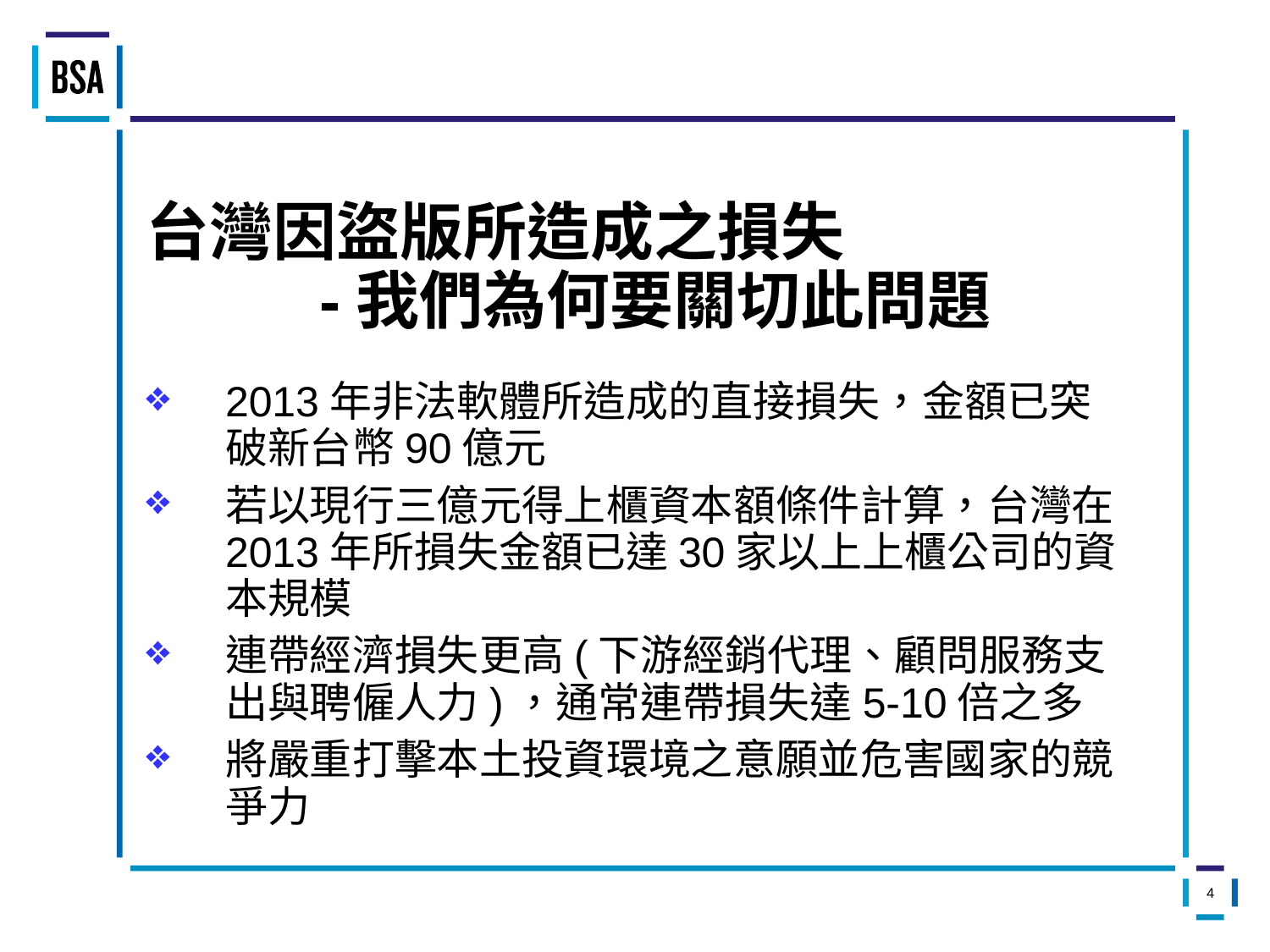

# 台灣因盜版所造成之損失 -我們為何要關切此問題
2013年非法軟體所造成的直接損失，金額已突破新台幣90億元
若以現行三億元得上櫃資本額條件計算，台灣在2013年所損失金額已達30家以上上櫃公司的資本規模
連帶經濟損失更高(下游經銷代理、顧問服務支出與聘僱人力)，通常連帶損失達5-10倍之多
將嚴重打擊本土投資環境之意願並危害國家的競爭力
4